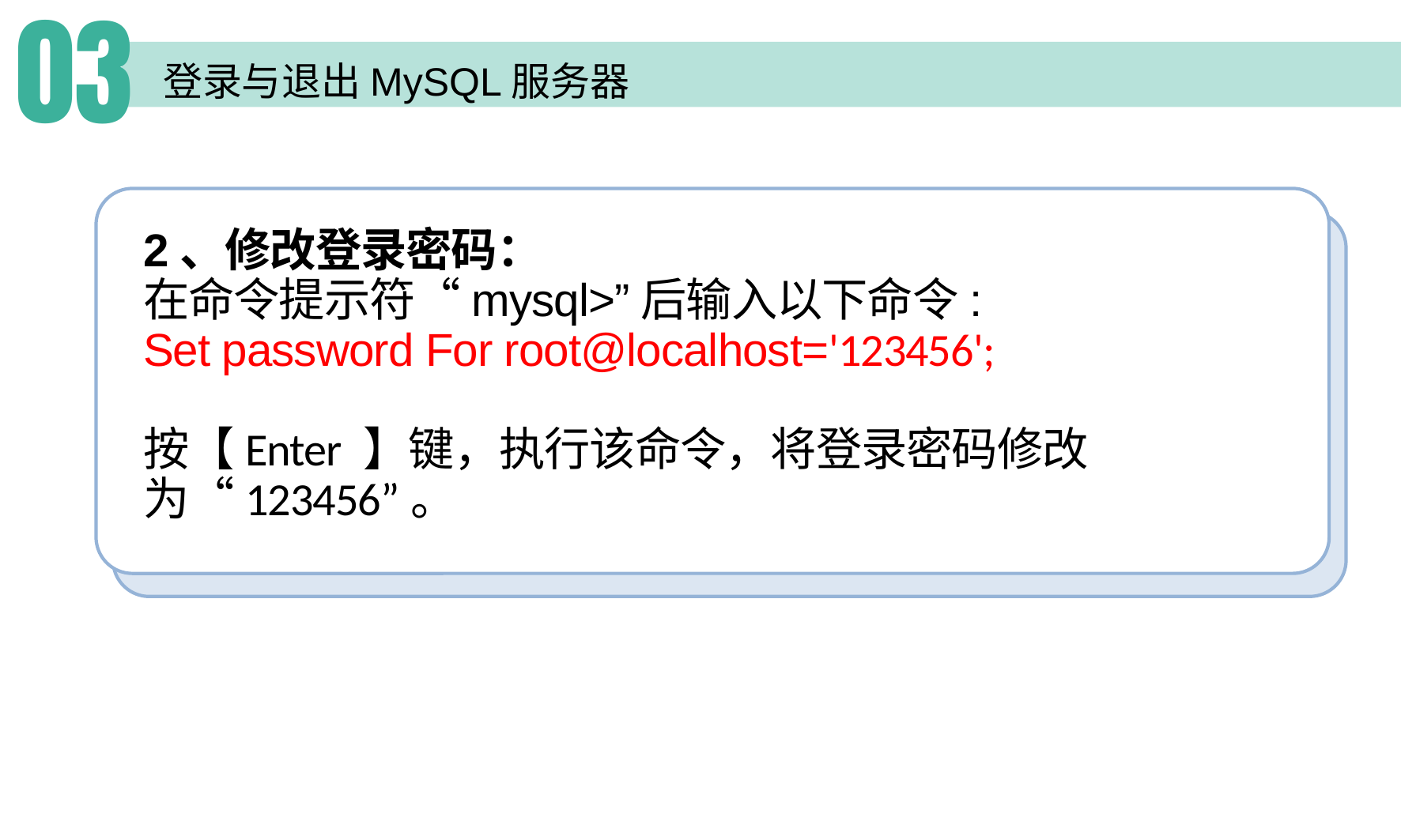

03

  登录与退出MySQL服务器

2、修改登录密码：
在命令提示符“mysql>”后输入以下命令:
Set password For root@localhost='123456';

按【Enter 】键，执行该命令，将登录密码修改为“123456”。